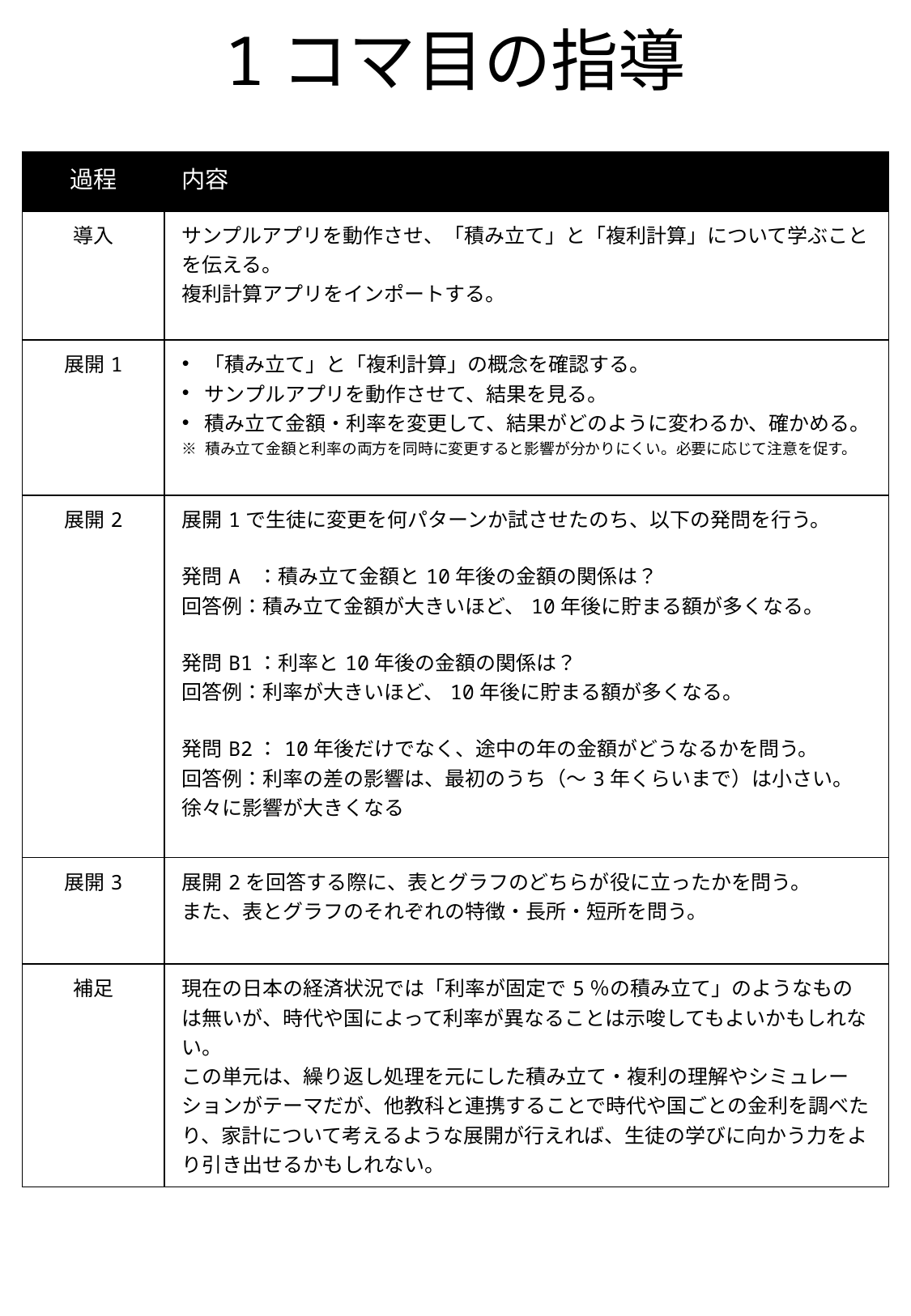

# 1コマ目の指導
| 過程 | 内容 |
| --- | --- |
| 導入 | サンプルアプリを動作させ、「積み立て」と「複利計算」について学ぶことを伝える。 複利計算アプリをインポートする。 |
| 展開1 | 「積み立て」と「複利計算」の概念を確認する。 サンプルアプリを動作させて、結果を見る。 積み立て金額・利率を変更して、結果がどのように変わるか、確かめる。 ※ 積み立て金額と利率の両方を同時に変更すると影響が分かりにくい。必要に応じて注意を促す。 |
| 展開2 | 展開1で生徒に変更を何パターンか試させたのち、以下の発問を行う。 発問A ：積み立て金額と10年後の金額の関係は？ 回答例：積み立て金額が大きいほど、10年後に貯まる額が多くなる。 発問B1：利率と10年後の金額の関係は？ 回答例：利率が大きいほど、10年後に貯まる額が多くなる。 発問B2：10年後だけでなく、途中の年の金額がどうなるかを問う。 回答例：利率の差の影響は、最初のうち（〜3年くらいまで）は小さい。徐々に影響が大きくなる |
| 展開3 | 展開2を回答する際に、表とグラフのどちらが役に立ったかを問う。 また、表とグラフのそれぞれの特徴・長所・短所を問う。 |
| 補足 | 現在の日本の経済状況では「利率が固定で5％の積み立て」のようなものは無いが、時代や国によって利率が異なることは示唆してもよいかもしれない。 この単元は、繰り返し処理を元にした積み立て・複利の理解やシミュレーションがテーマだが、他教科と連携することで時代や国ごとの金利を調べたり、家計について考えるような展開が行えれば、生徒の学びに向かう力をより引き出せるかもしれない。 |